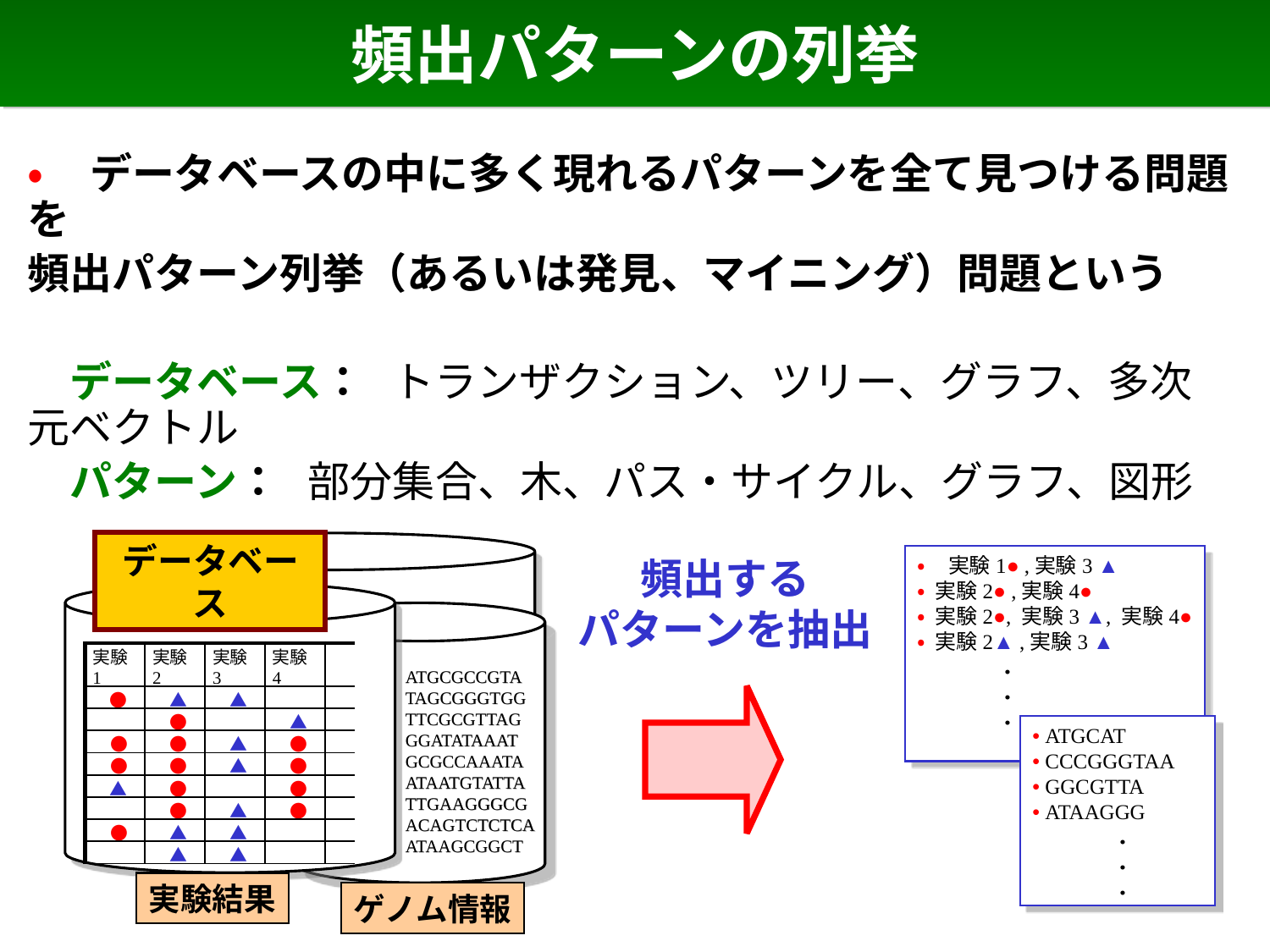

# 頻出パターンの列挙
• データベースの中に多く現れるパターンを全て見つける問題を
頻出パターン列挙（あるいは発見、マイニング）問題という

　データベース：   トランザクション、ツリー、グラフ、多次元ベクトル
　パターン：   部分集合、木、パス・サイクル、グラフ、図形
データベース

頻出する
パターンを抽出
• 実験1● ,実験3 ▲
• 実験2● ,実験4●
• 実験2●, 実験3 ▲, 実験4●
• 実験2▲ ,実験3 ▲
　　　　．
　　　　．
　　　　．

| 実験1 | 実験2 | 実験3 | 実験4 |  |
| --- | --- | --- | --- | --- |
| ● | ▲ | ▲ |  |  |
|  | ● |  | ▲ |  |
| ● | ● | ▲ | ● |  |
| ● | ● | ▲ | ● |  |
| ▲ | ● |  | ● |  |
|  | ● | ▲ | ● |  |
| ● | ▲ | ▲ |  |  |
|  | ▲ | ▲ |  |  |
ATGCGCCGTA
TAGCGGGTGG
TTCGCGTTAG
GGATATAAAT
GCGCCAAATA
ATAATGTATTA
TTGAAGGGCG
ACAGTCTCTCA
ATAAGCGGCT

• ATGCAT
• CCCGGGTAA
• GGCGTTA
• ATAAGGG
　　　　．
　　　　．
　　　　．
実験結果
ゲノム情報